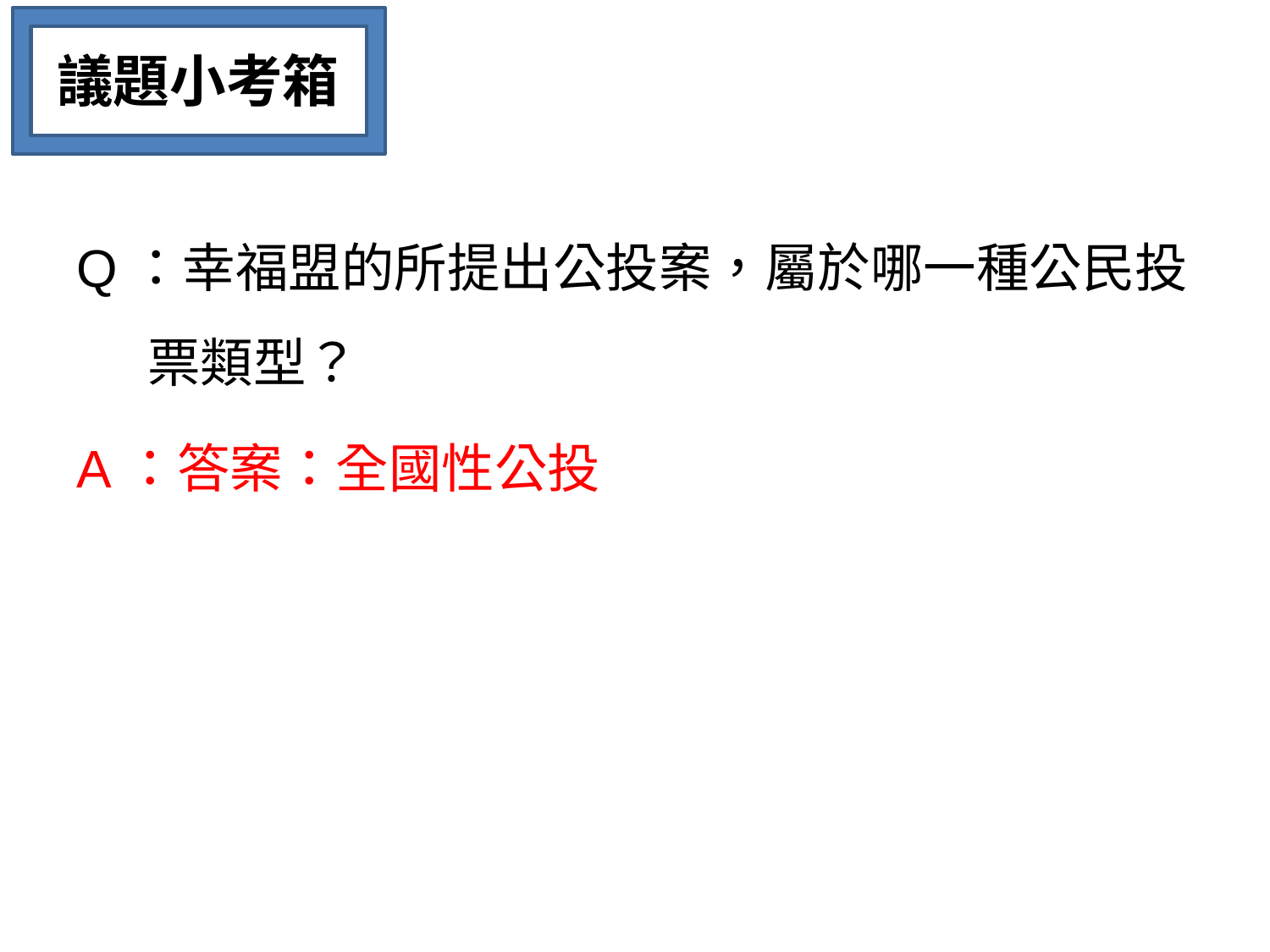

議題小考箱
Q：幸福盟的所提出公投案，屬於哪一種公民投票類型？
A：答案：全國性公投